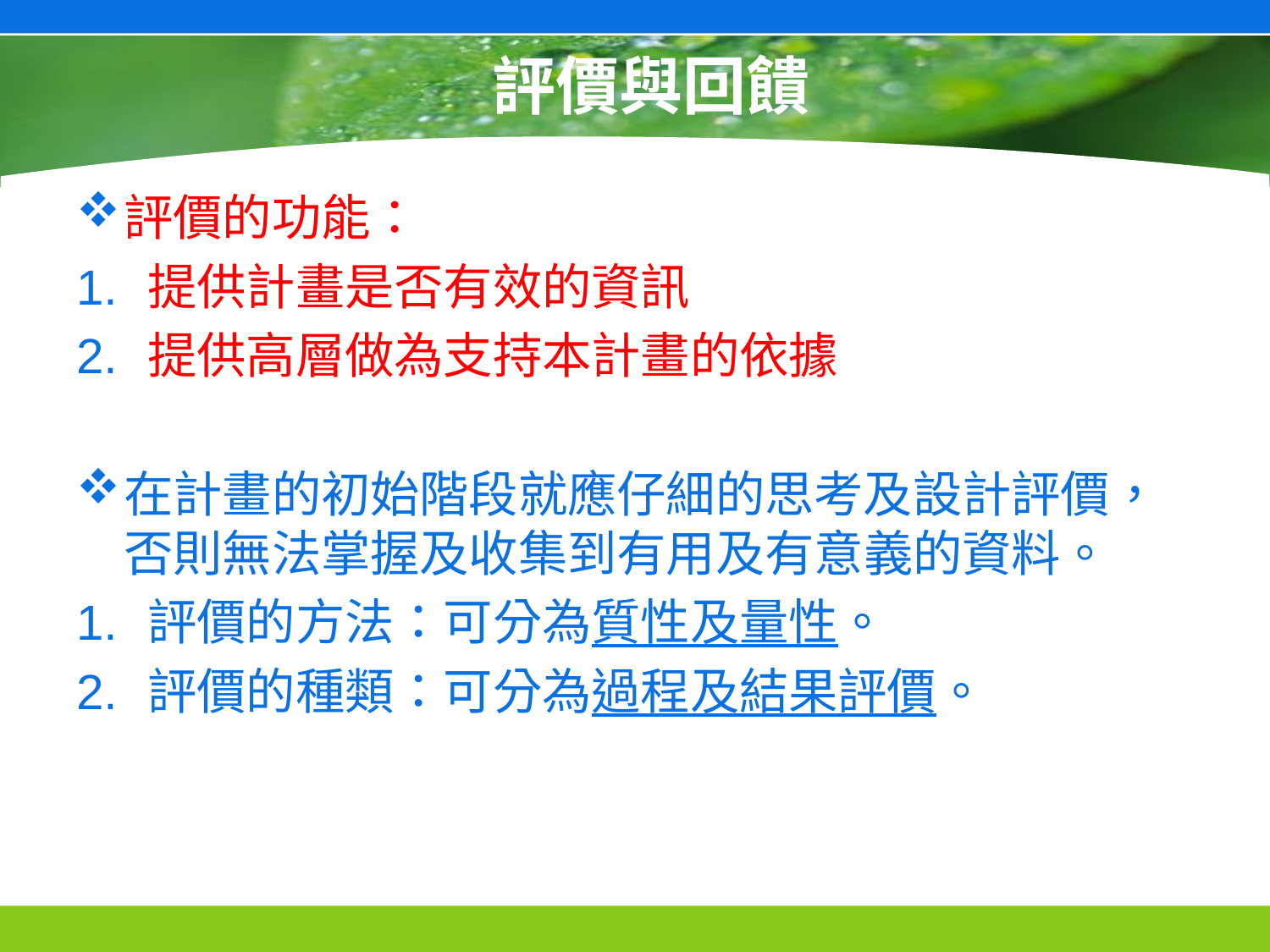

# 評價與回饋
評價的功能：
提供計畫是否有效的資訊
提供高層做為支持本計畫的依據

在計畫的初始階段就應仔細的思考及設計評價，否則無法掌握及收集到有用及有意義的資料。
評價的方法：可分為質性及量性。
評價的種類：可分為過程及結果評價。